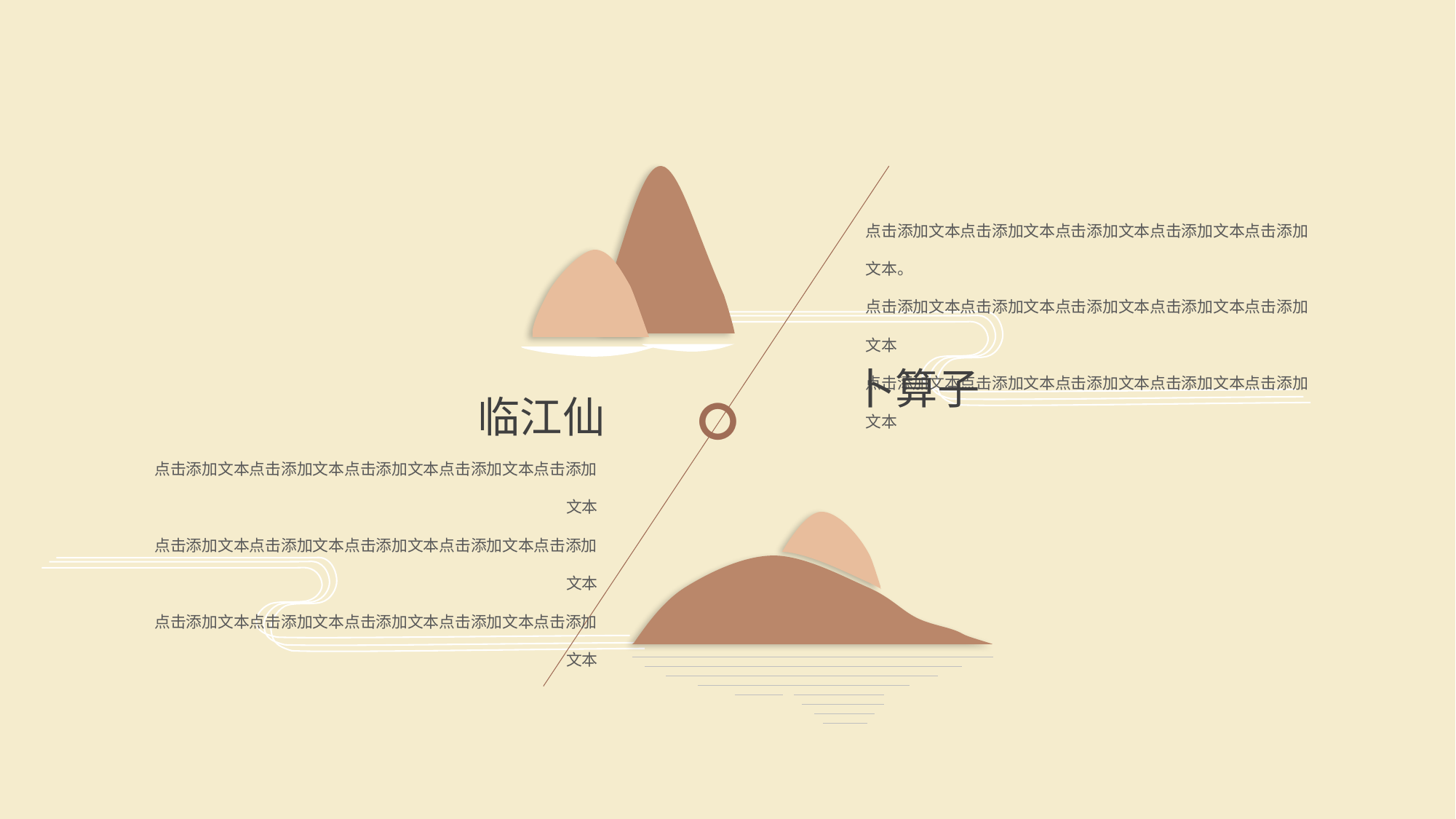

点击添加文本点击添加文本点击添加文本点击添加文本点击添加文本。
点击添加文本点击添加文本点击添加文本点击添加文本点击添加文本
点击添加文本点击添加文本点击添加文本点击添加文本点击添加文本
。

卜算子
临江仙
点击添加文本点击添加文本点击添加文本点击添加文本点击添加文本
点击添加文本点击添加文本点击添加文本点击添加文本点击添加文本
点击添加文本点击添加文本点击添加文本点击添加文本点击添加文本